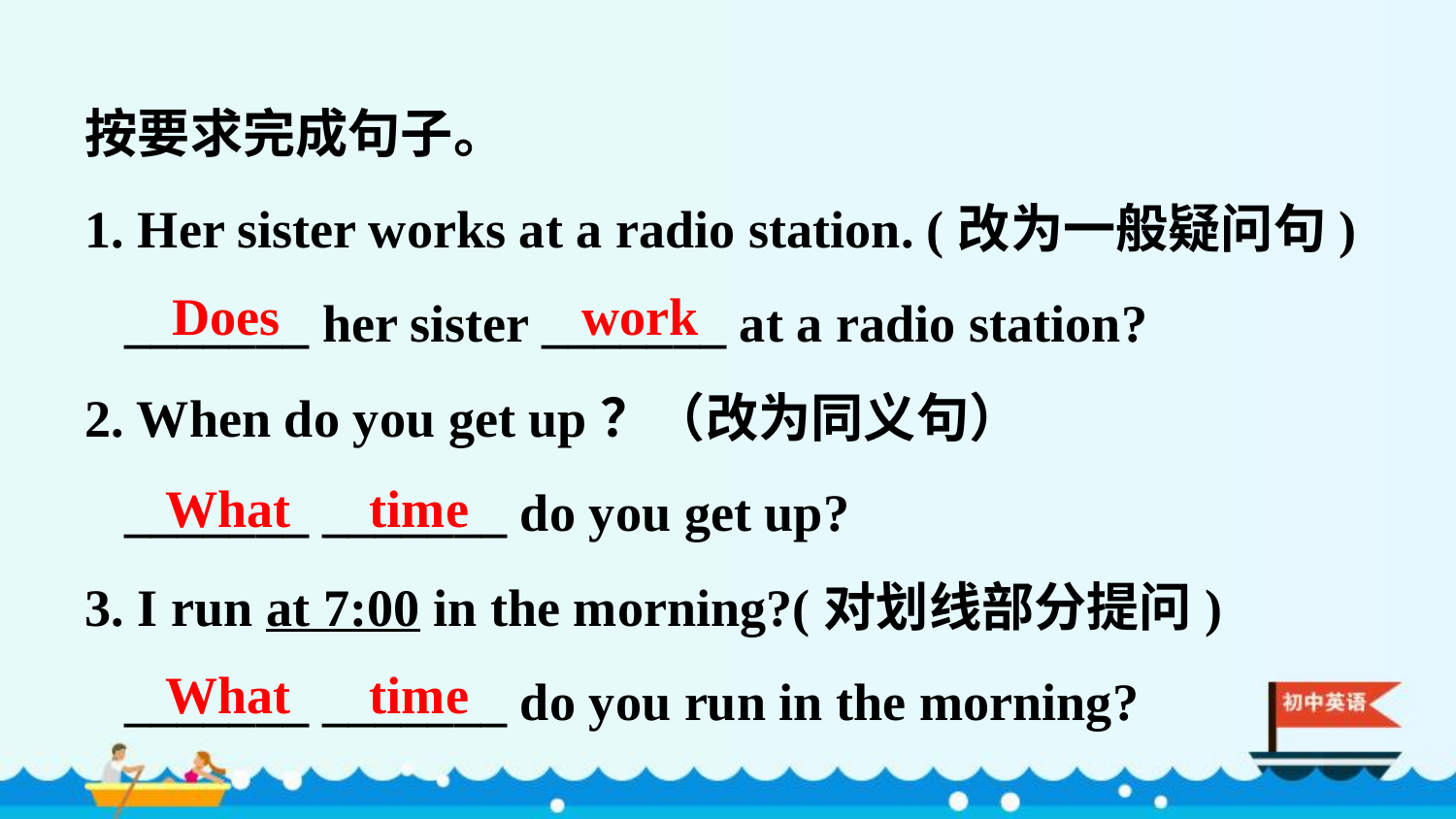

按要求完成句子。
1. Her sister works at a radio station. (改为一般疑问句)
   _______ her sister _______ at a radio station?
2. When do you get up？（改为同义句）
   _______ _______ do you get up?
3. I run at 7:00 in the morning?(对划线部分提问)
   _______ _______ do you run in the morning?
Does                       work
What      time
What      time